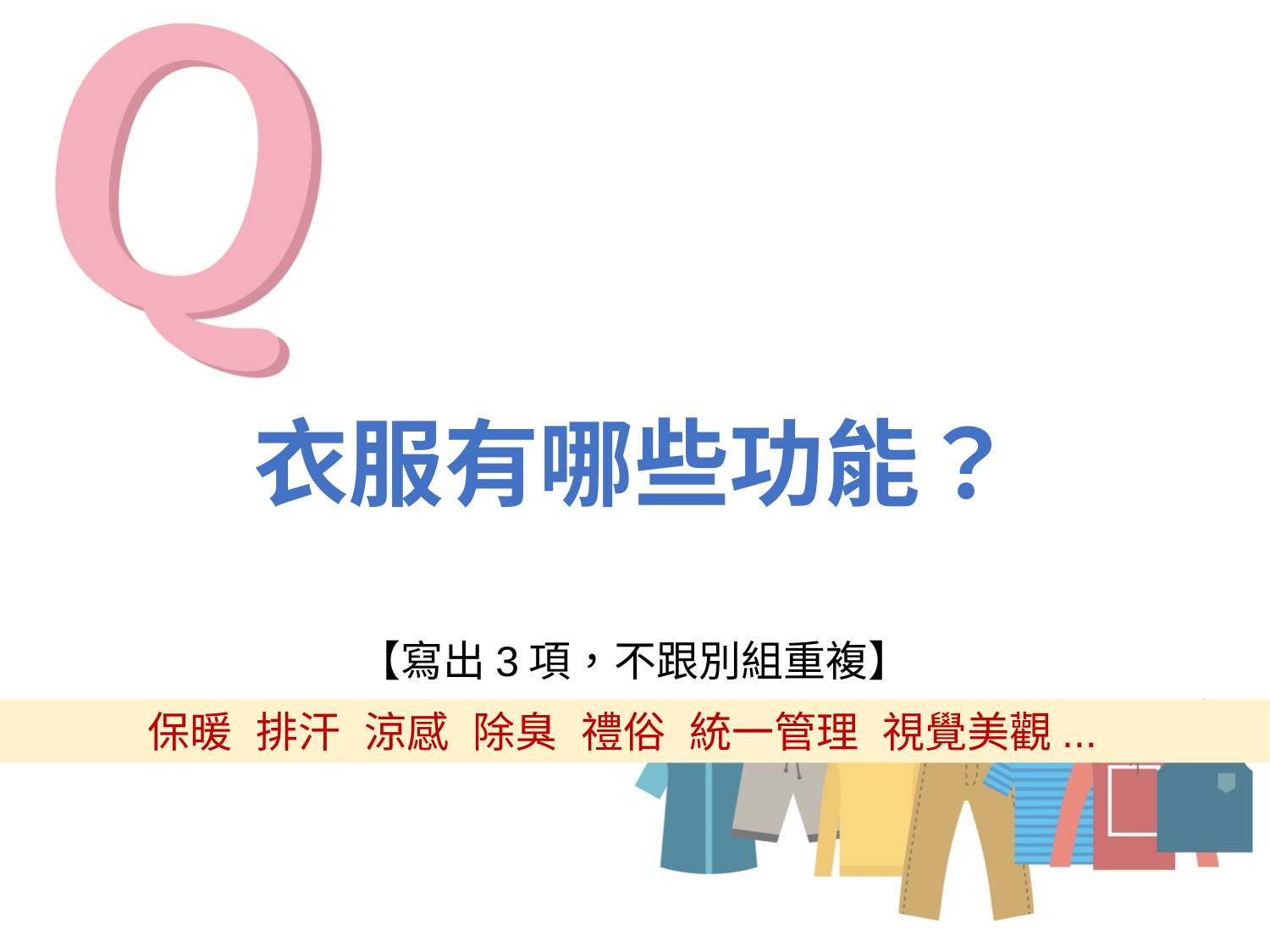

# 衣服有哪些功能？
【寫出3項，不跟別組重複】
保暖  排汗  涼感  除臭  禮俗  統一管理  視覺美觀...